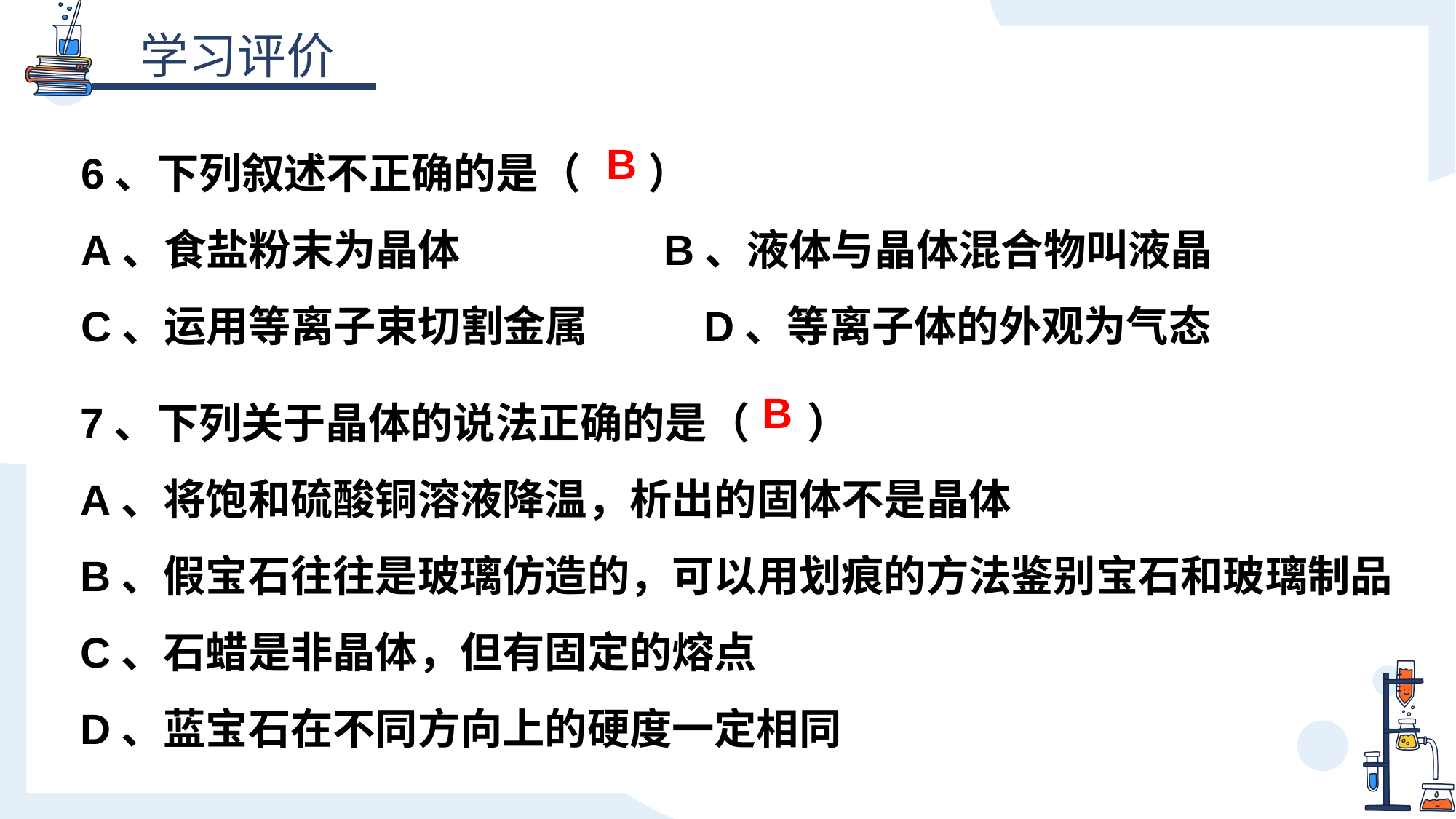

6、下列叙述不正确的是（       ）
A、食盐粉末为晶体                    B、液体与晶体混合物叫液晶
C、运用等离子束切割金属           D、等离子体的外观为气态
B
7、下列关于晶体的说法正确的是（      ）
A、将饱和硫酸铜溶液降温，析出的固体不是晶体
B、假宝石往往是玻璃仿造的，可以用划痕的方法鉴别宝石和玻璃制品
C、石蜡是非晶体，但有固定的熔点
D、蓝宝石在不同方向上的硬度一定相同
B